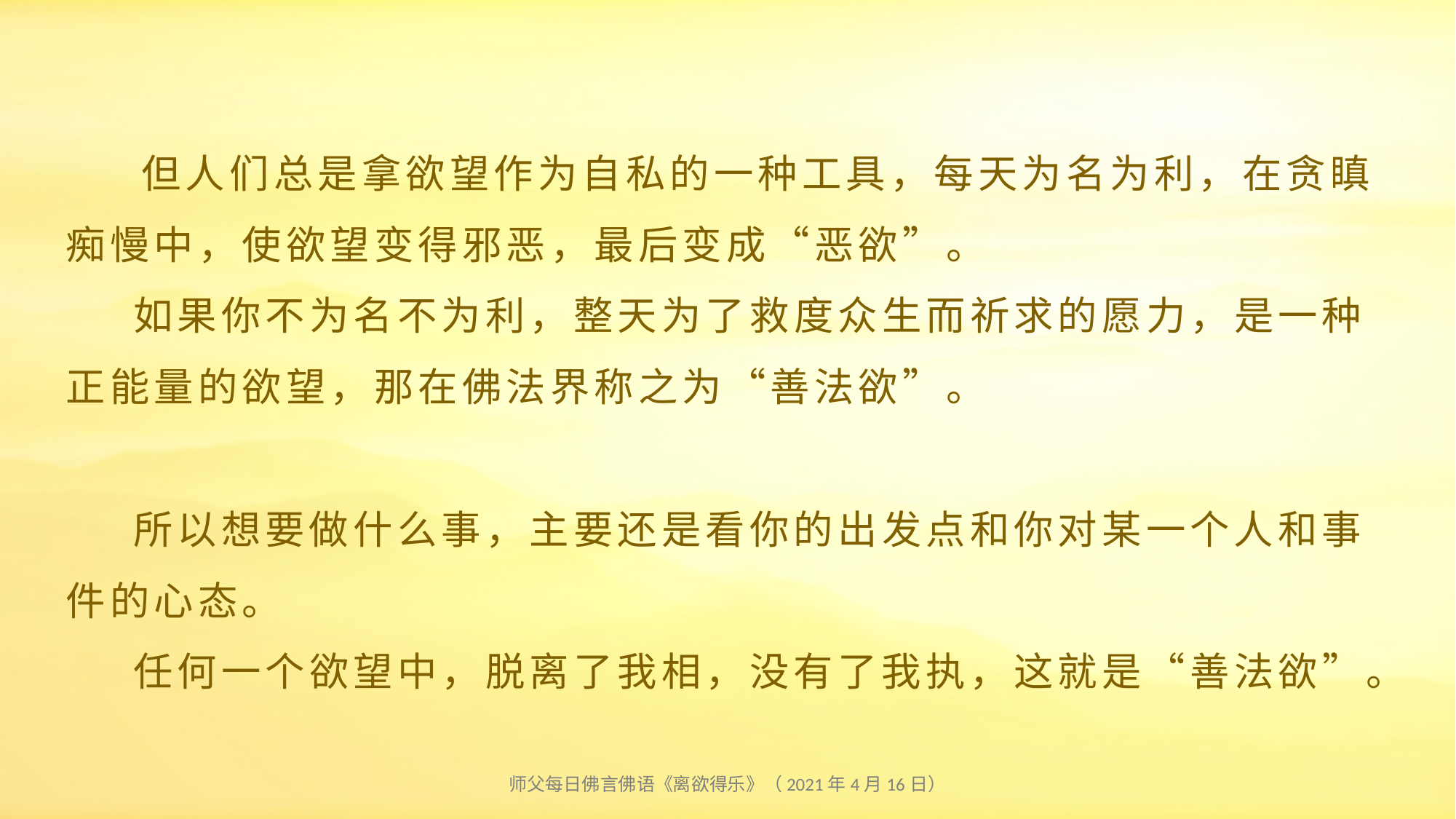

# 但人们总是拿欲望作为自私的一种工具，每天为名为利，在贪瞋痴慢中，使欲望变得邪恶，最后变成“恶欲”。 如果你不为名不为利，整天为了救度众生而祈求的愿力，是一种正能量的欲望，那在佛法界称之为“善法欲”。 所以想要做什么事，主要还是看你的出发点和你对某一个人和事件的心态。 任何一个欲望中，脱离了我相，没有了我执，这就是“善法欲”。
师父每日佛言佛语《离欲得乐》（2021年4月16日）